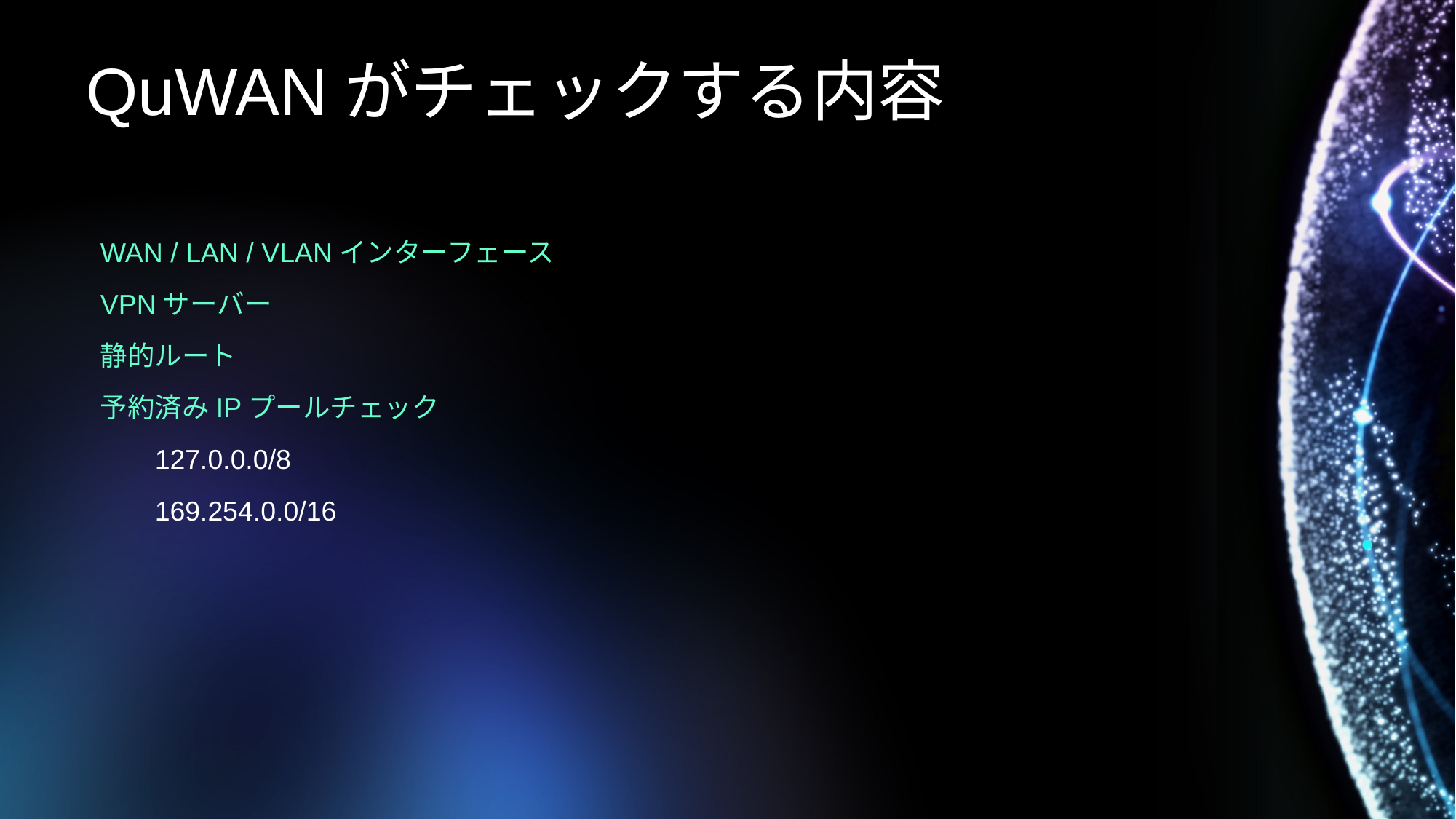

# QuWANがチェックする内容
WAN / LAN / VLANインターフェース
VPNサーバー
静的ルート
予約済みIPプールチェック
127.0.0.0/8
169.254.0.0/16